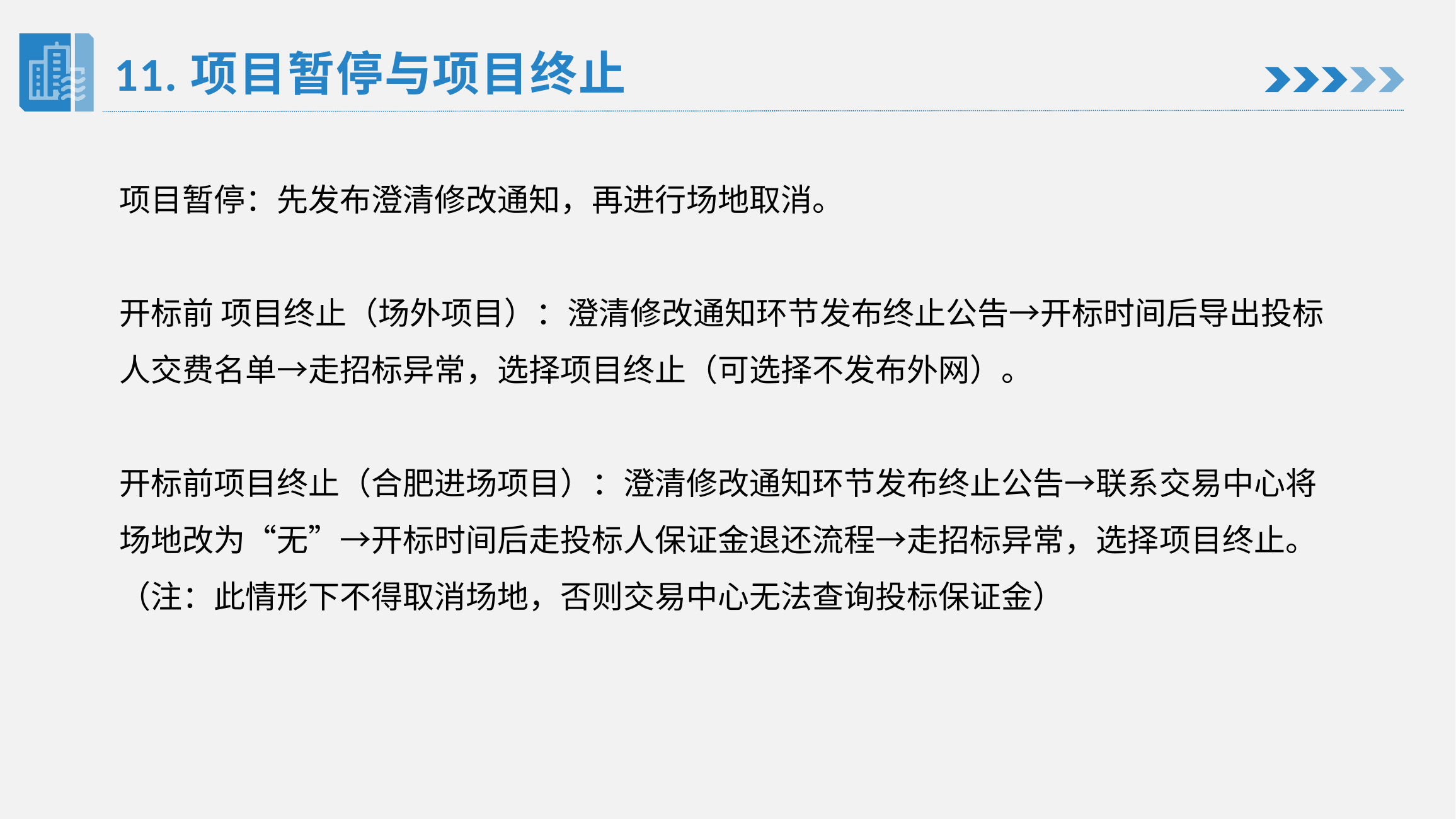

11.项目暂停与项目终止
项目暂停：先发布澄清修改通知，再进行场地取消。

开标前 项目终止（场外项目）：澄清修改通知环节发布终止公告→开标时间后导出投标人交费名单→走招标异常，选择项目终止（可选择不发布外网）。

开标前项目终止（合肥进场项目）：澄清修改通知环节发布终止公告→联系交易中心将场地改为“无”→开标时间后走投标人保证金退还流程→走招标异常，选择项目终止。（注：此情形下不得取消场地，否则交易中心无法查询投标保证金）